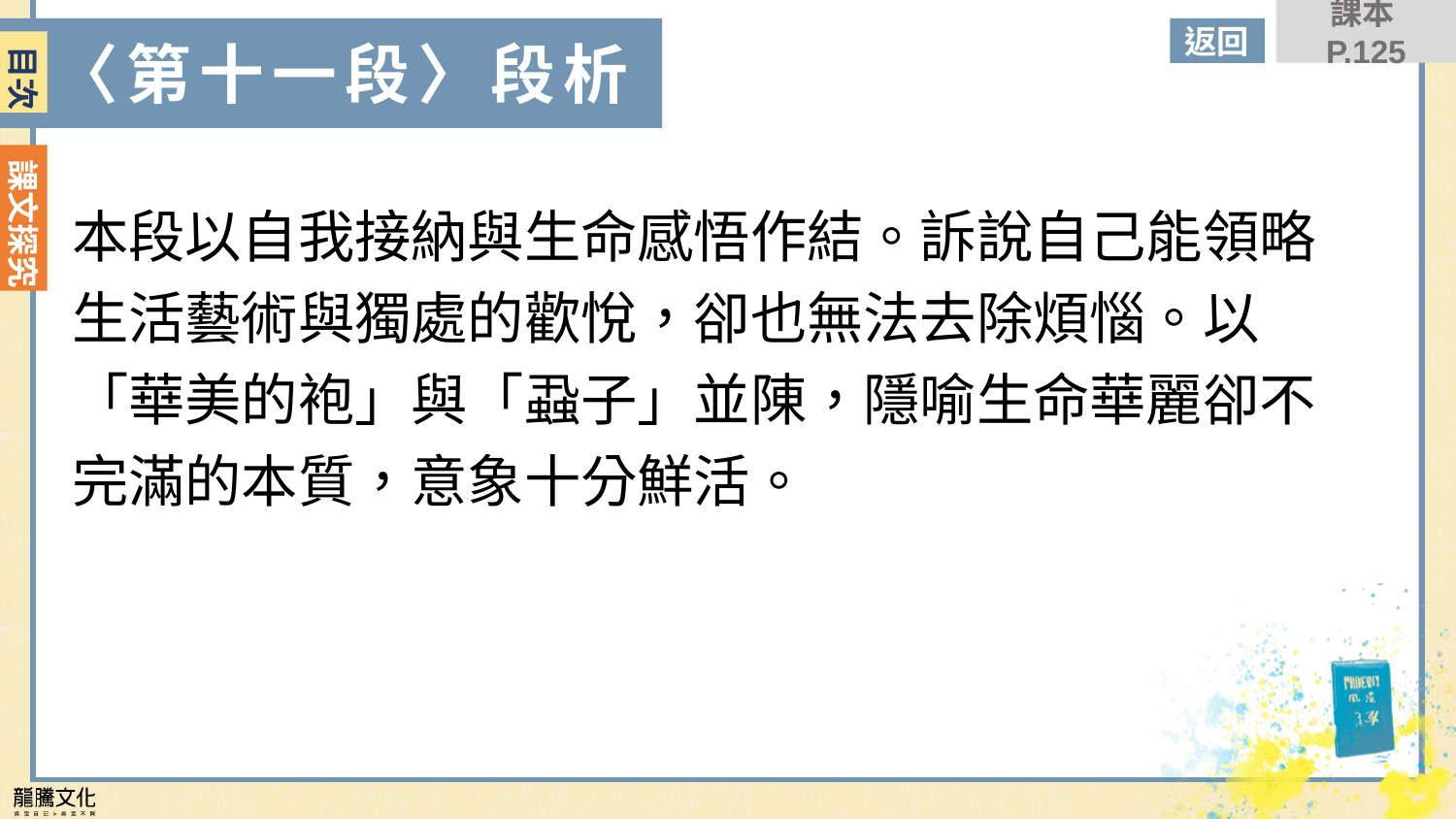

課本P.125
目次

返回
〈第十一段〉段析
目次
本段以自我接納與生命感悟作結。訴說自己能領略生活藝術與獨處的歡悅，卻也無法去除煩惱。以「華美的袍」與「蝨子」並陳，隱喻生命華麗卻不完滿的本質，意象十分鮮活。